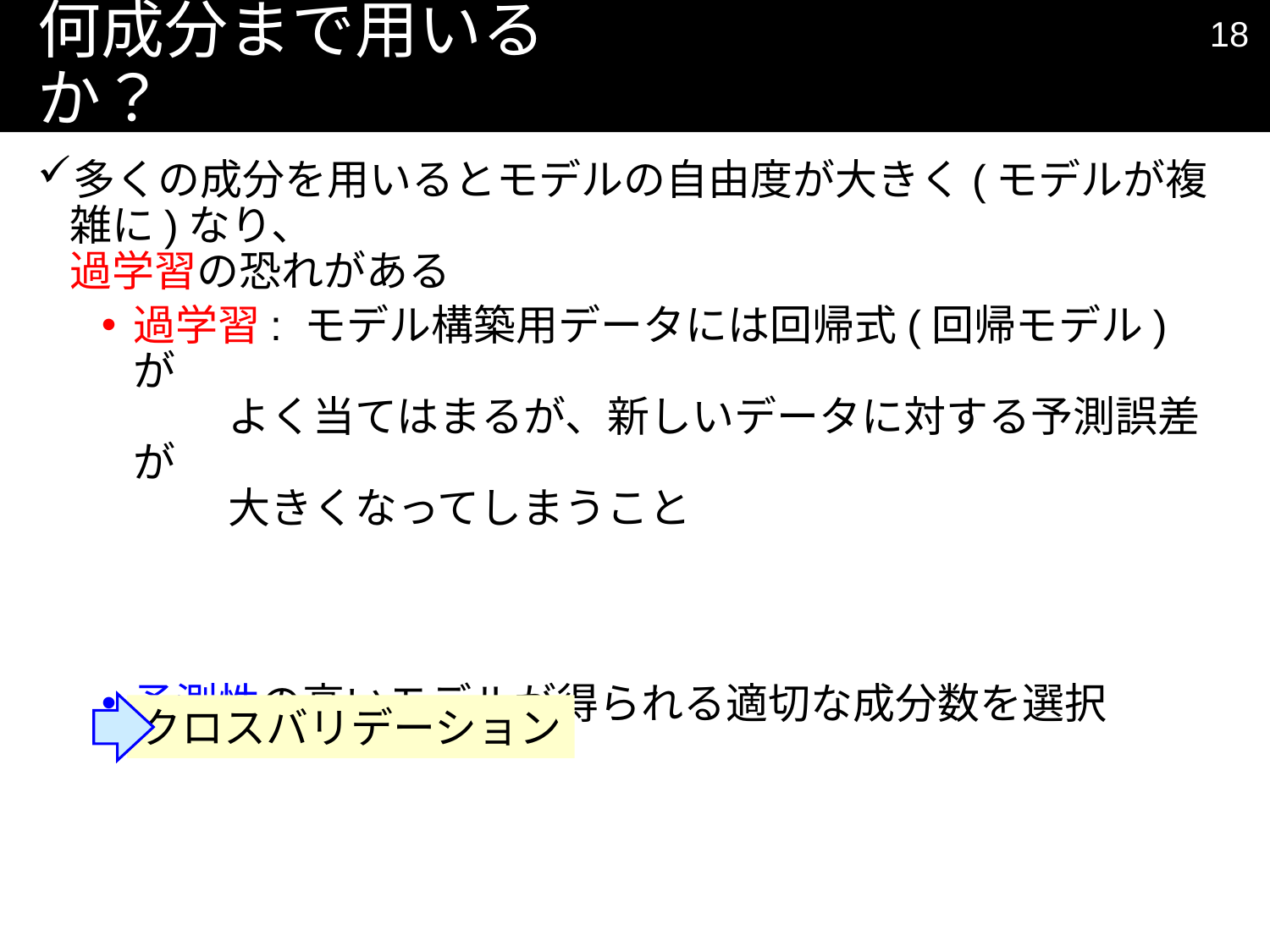

18
# 何成分まで用いるか？
多くの成分を用いるとモデルの自由度が大きく(モデルが複雑に)なり、
過学習の恐れがある
過学習: モデル構築用データには回帰式(回帰モデル)が
          よく当てはまるが、新しいデータに対する予測誤差が
          大きくなってしまうこと

予測性の高いモデルが得られる適切な成分数を選択

クロスバリデーション